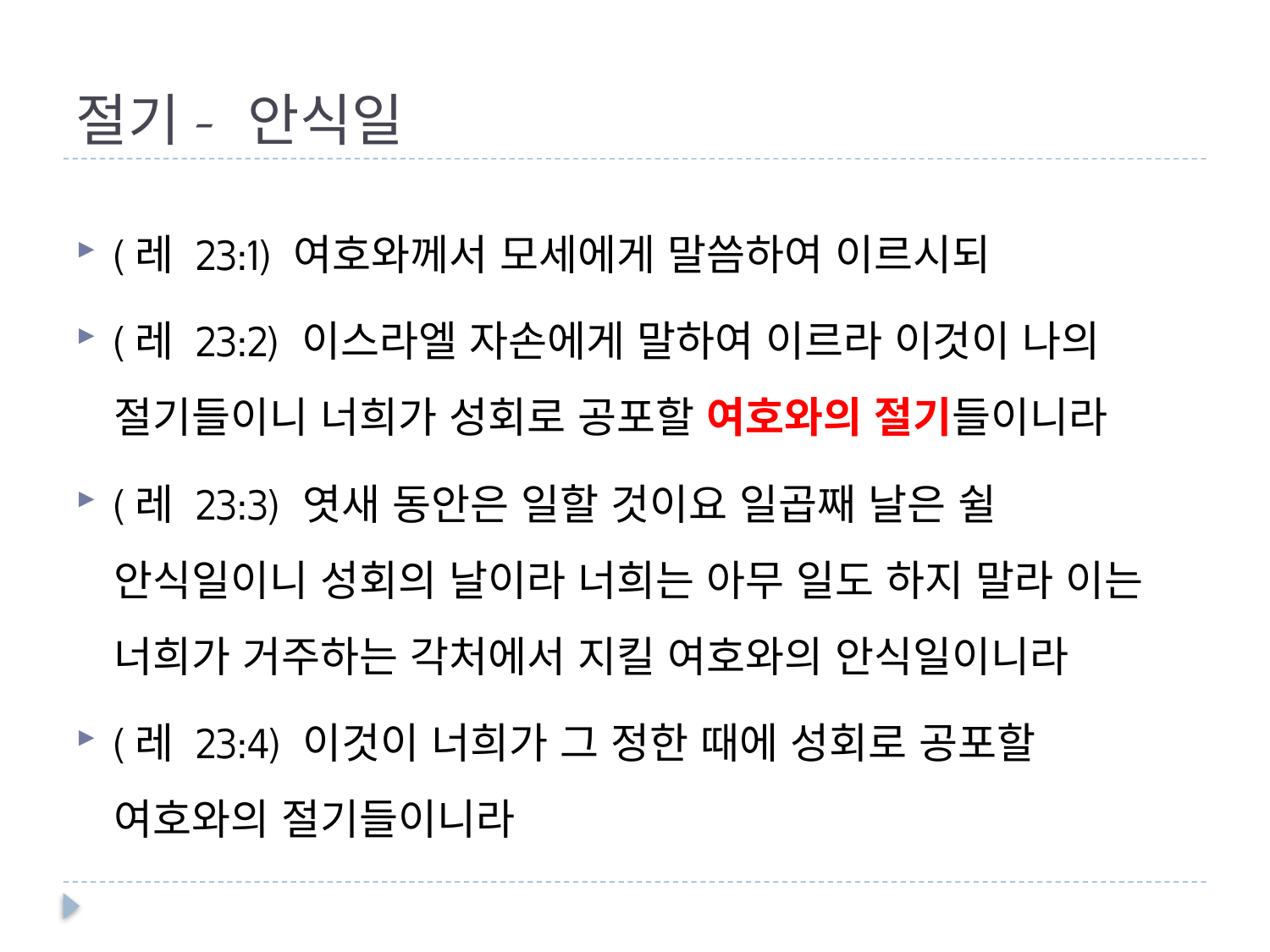

# 절기- 안식일
(레 23:1) 여호와께서 모세에게 말씀하여 이르시되
(레 23:2) 이스라엘 자손에게 말하여 이르라 이것이 나의 절기들이니 너희가 성회로 공포할 여호와의 절기들이니라
(레 23:3) 엿새 동안은 일할 것이요 일곱째 날은 쉴 안식일이니 성회의 날이라 너희는 아무 일도 하지 말라 이는 너희가 거주하는 각처에서 지킬 여호와의 안식일이니라
(레 23:4) 이것이 너희가 그 정한 때에 성회로 공포할 여호와의 절기들이니라